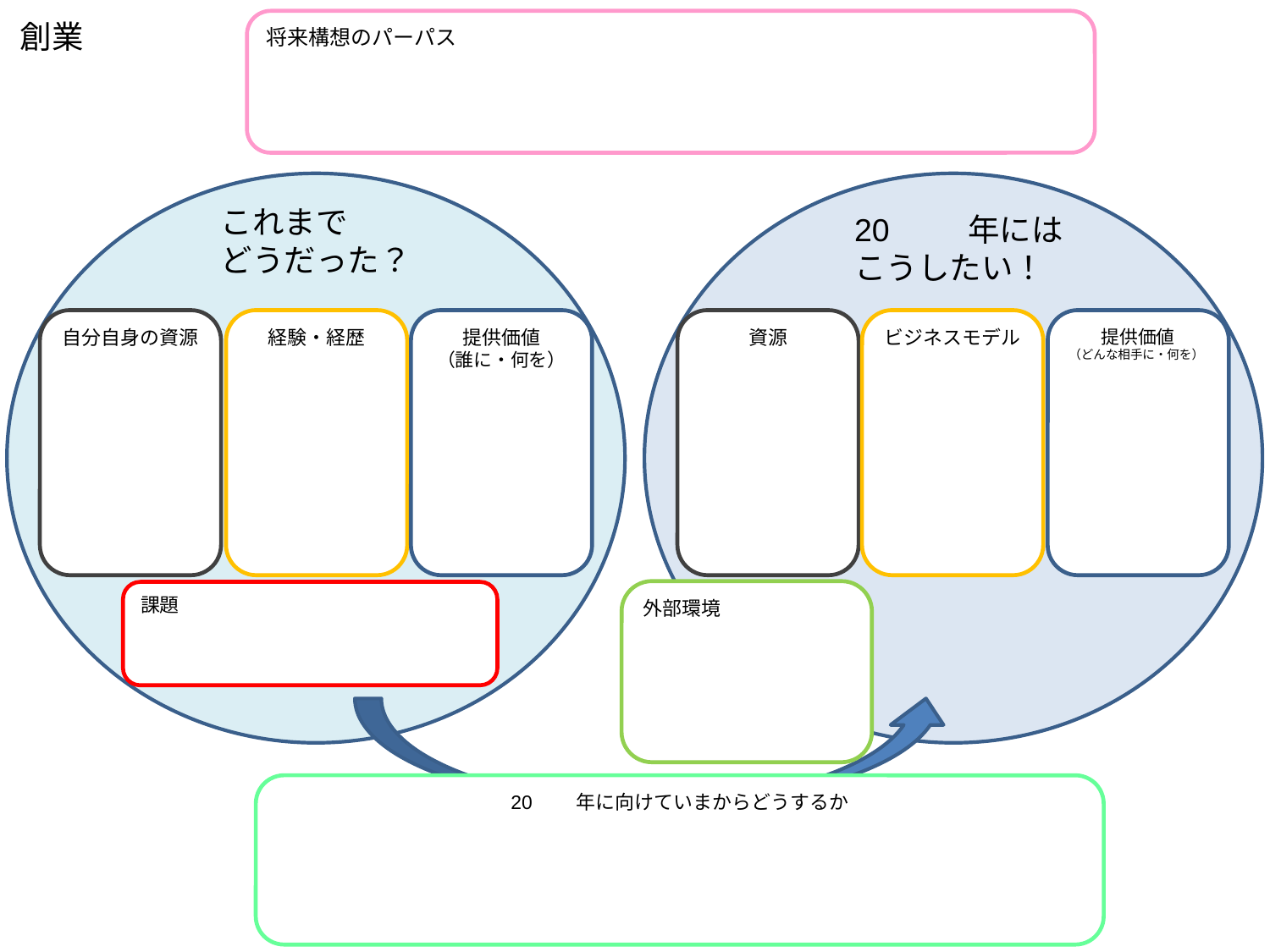

創業
将来構想のパーパス

これまで
どうだった？
20　 　年には
こうしたい！
自分自身の資源
経験・経歴
提供価値
（誰に・何を）
資源
ビジネスモデル
提供価値
（どんな相手に・何を）

外部環境
課題

20　　年に向けていまからどうするか